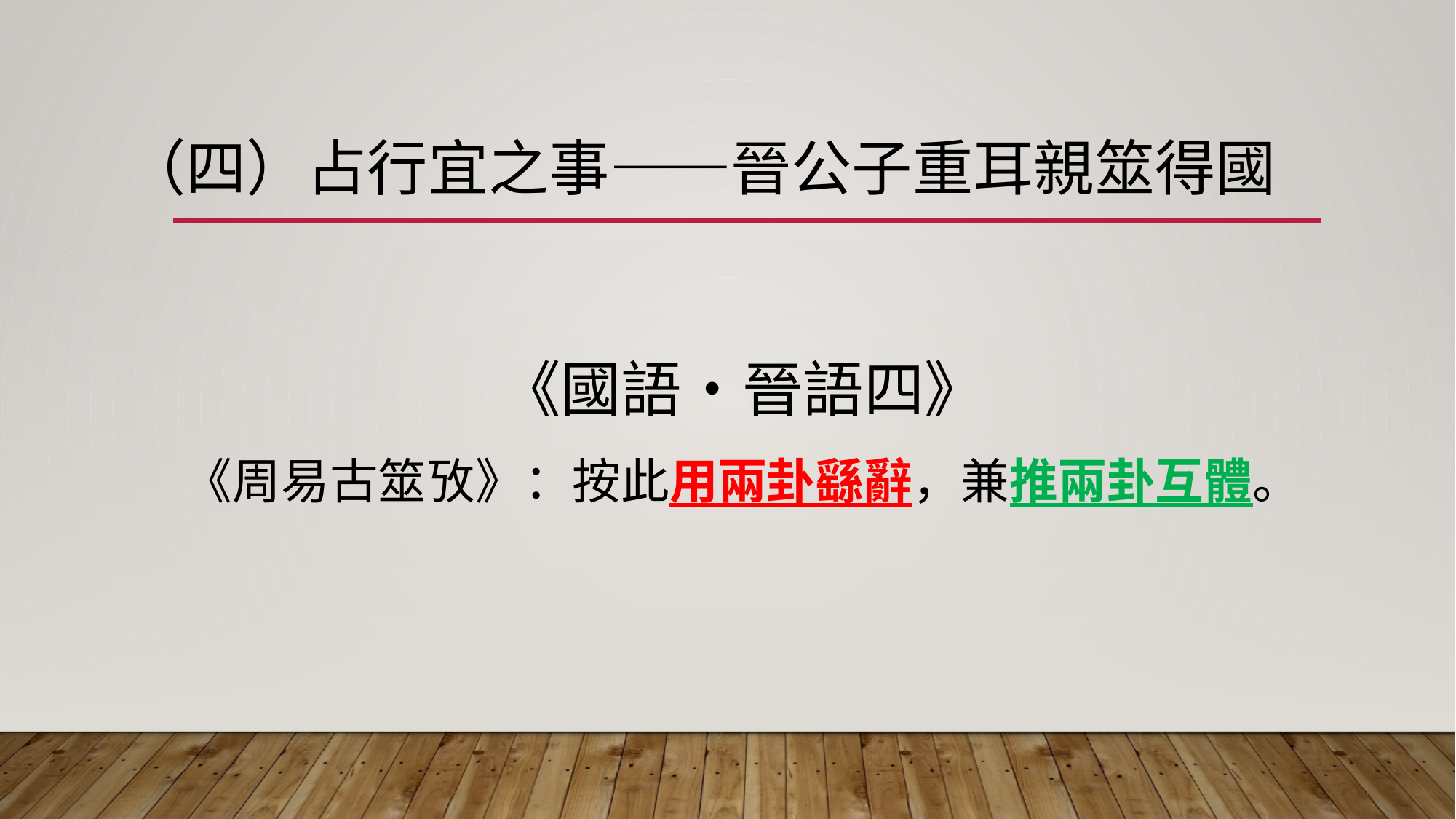

# （四）占行宜之事——晉公子重耳親筮得國

《國語•晉語四》
《周易古筮攷》：按此用兩卦繇辭，兼推兩卦互體。